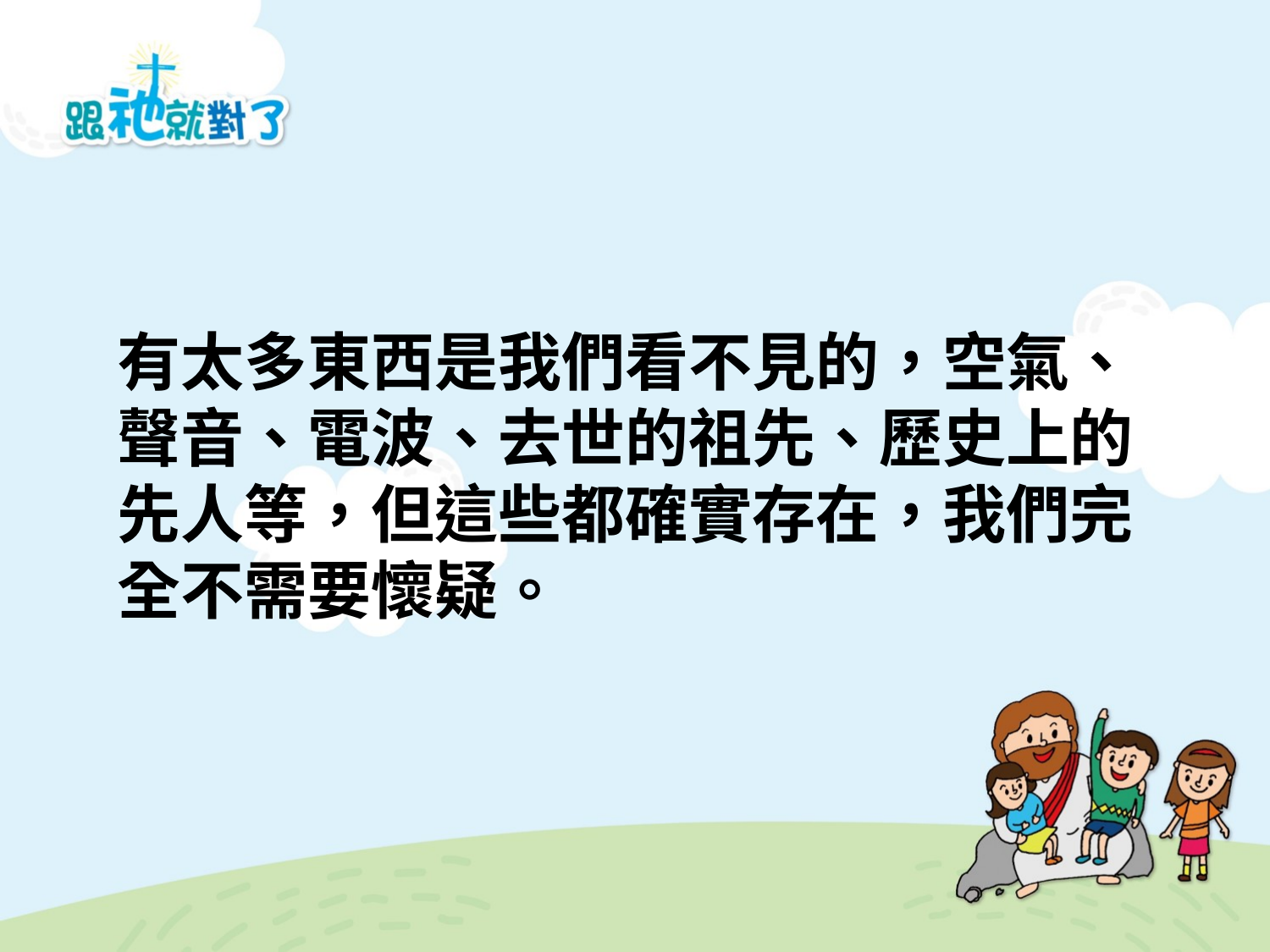

有太多東西是我們看不見的，空氣、聲音、電波、去世的祖先、歷史上的先人等，但這些都確實存在，我們完全不需要懷疑。